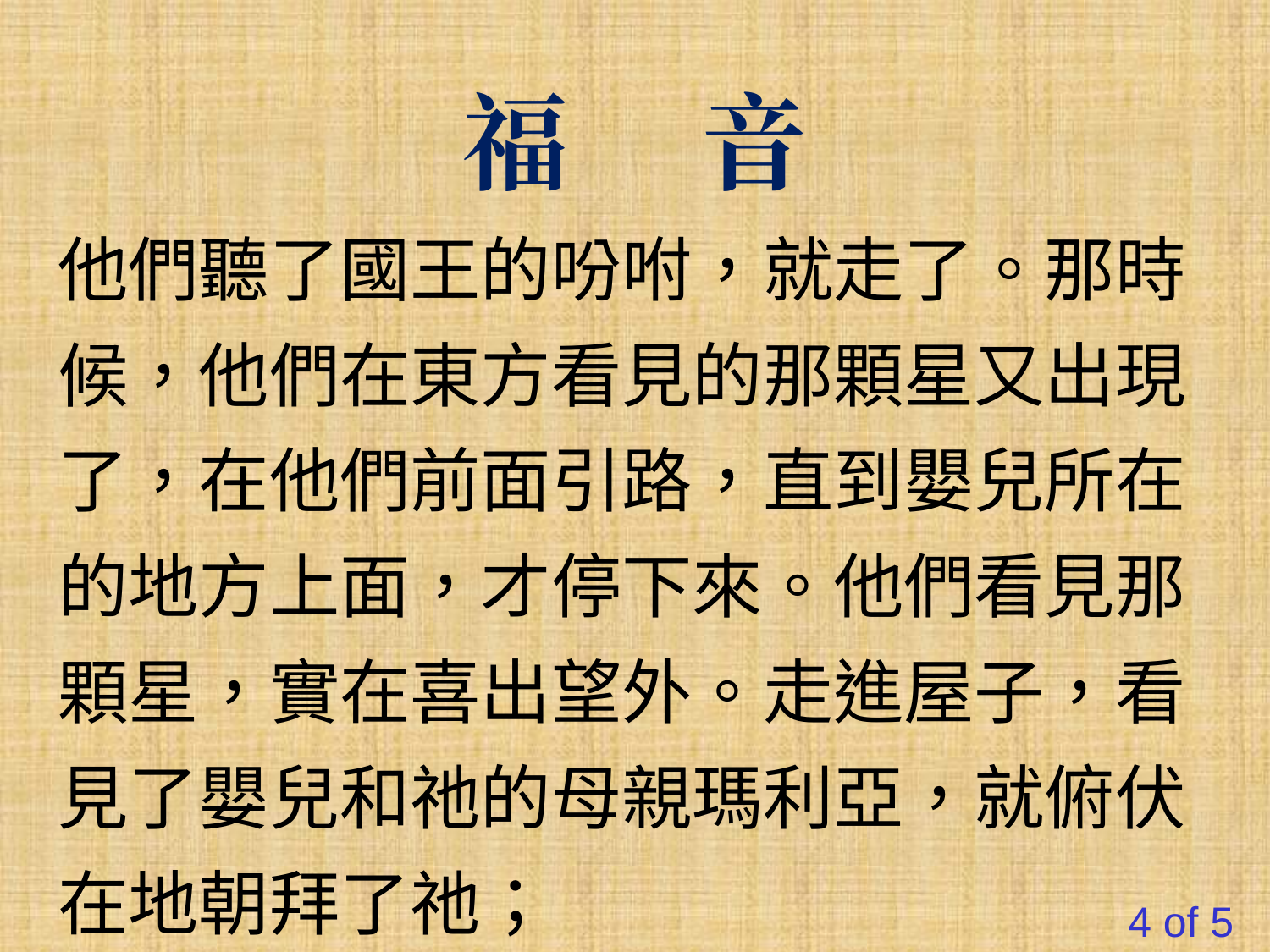

福     音
他們聽了國王的吩咐，就走了。那時候，他們在東方看見的那顆星又出現了，在他們前面引路，直到嬰兒所在的地方上面，才停下來。他們看見那顆星，實在喜出望外。走進屋子，看見了嬰兒和祂的母親瑪利亞，就俯伏在地朝拜了祂；
4 of 5